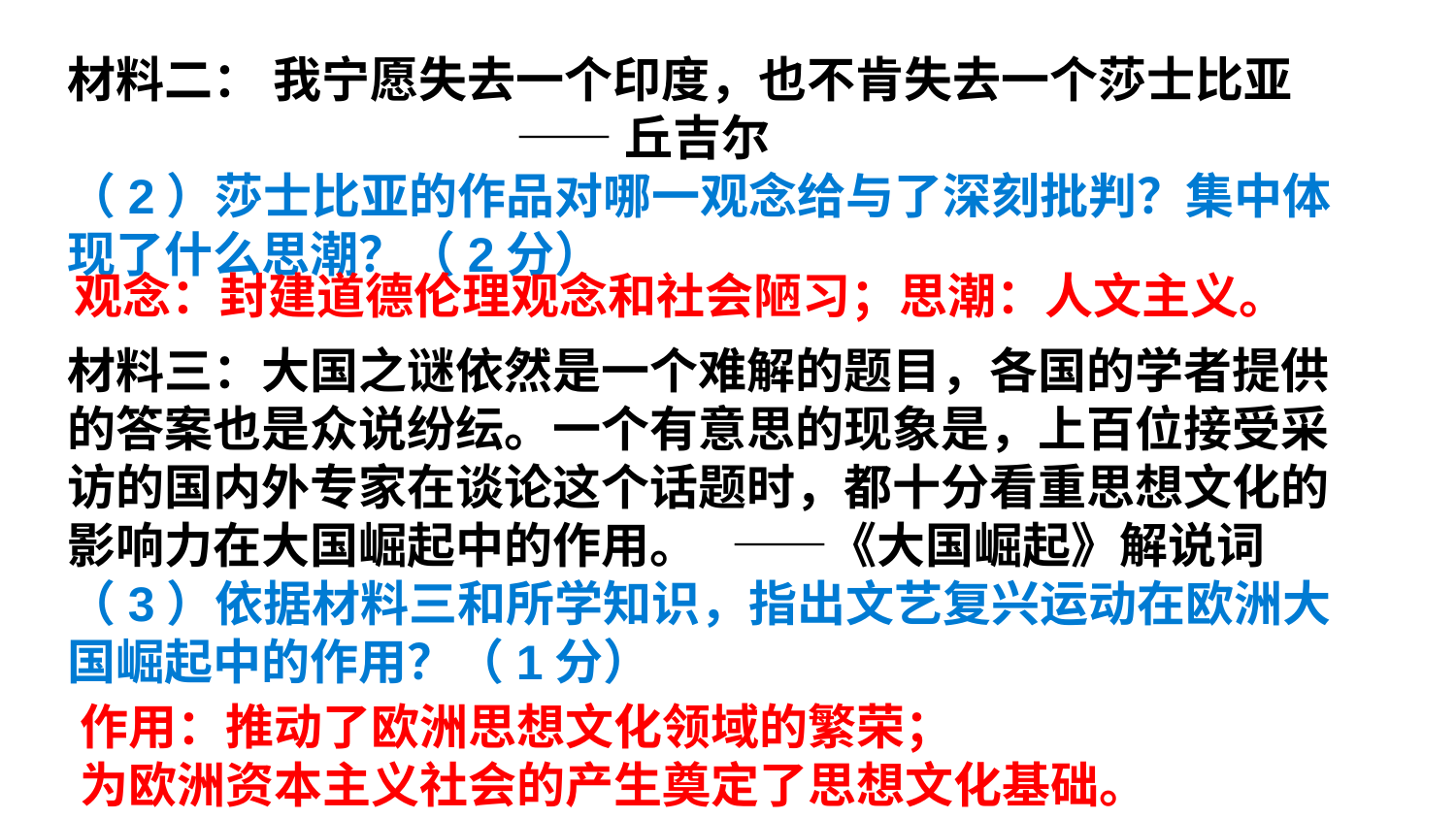

材料二： 我宁愿失去一个印度，也不肯失去一个莎士比亚
                                         ——丘吉尔
（2）莎士比亚的作品对哪一观念给与了深刻批判？集中体现了什么思潮？（2分）

材料三：大国之谜依然是一个难解的题目，各国的学者提供的答案也是众说纷纭。一个有意思的现象是，上百位接受采访的国内外专家在谈论这个话题时，都十分看重思想文化的影响力在大国崛起中的作用。   ——《大国崛起》解说词
（3）依据材料三和所学知识，指出文艺复兴运动在欧洲大国崛起中的作用？（1分）
观念：封建道德伦理观念和社会陋习；思潮：人文主义。
作用：推动了欧洲思想文化领域的繁荣；
为欧洲资本主义社会的产生奠定了思想文化基础。